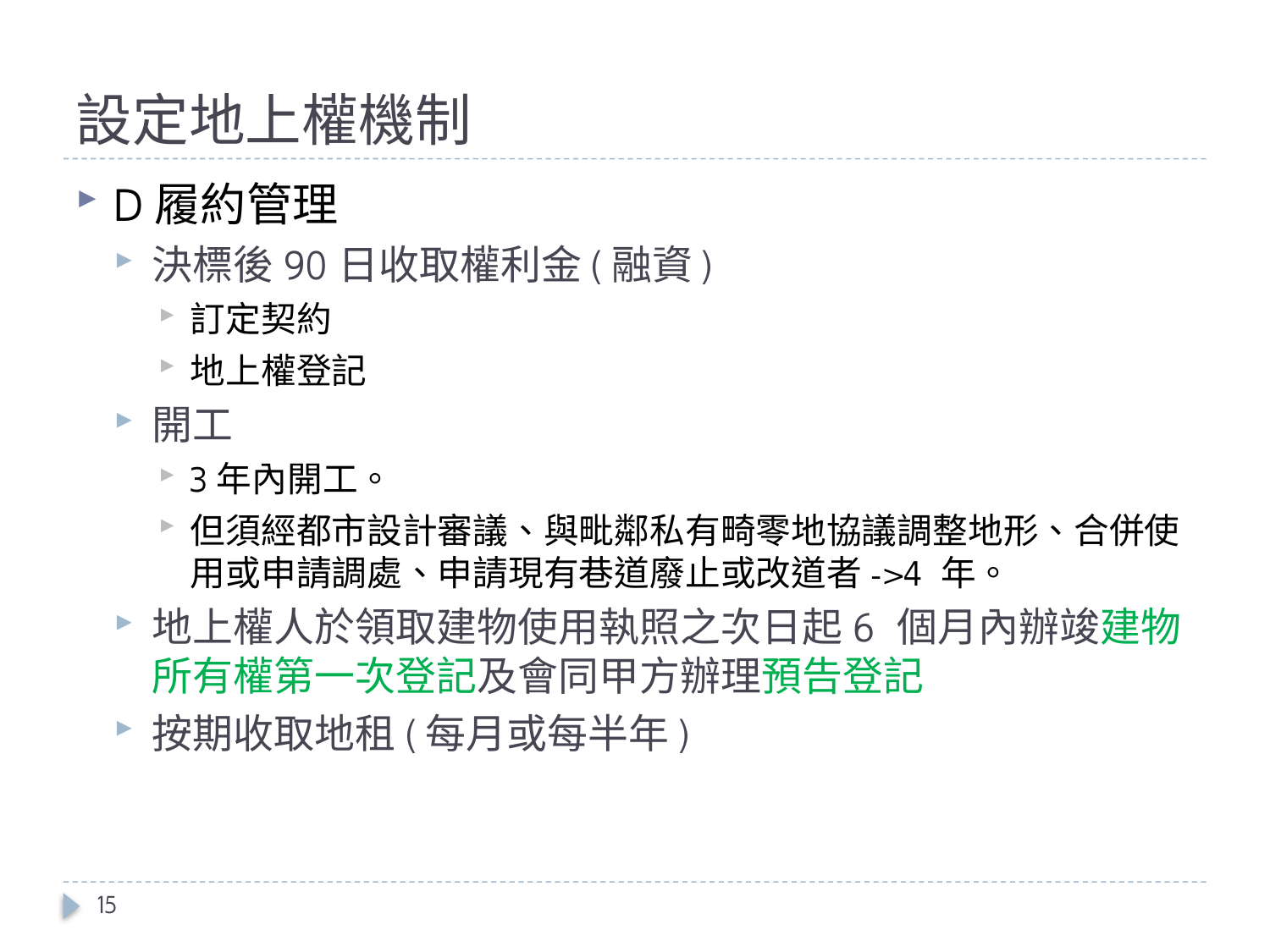

# 設定地上權機制
D履約管理
決標後90日收取權利金(融資)
訂定契約
地上權登記
開工
3年內開工。
但須經都市設計審議、與毗鄰私有畸零地協議調整地形、合併使用或申請調處、申請現有巷道廢止或改道者->4 年。
地上權人於領取建物使用執照之次日起6 個月內辦竣建物所有權第一次登記及會同甲方辦理預告登記
按期收取地租(每月或每半年)

15